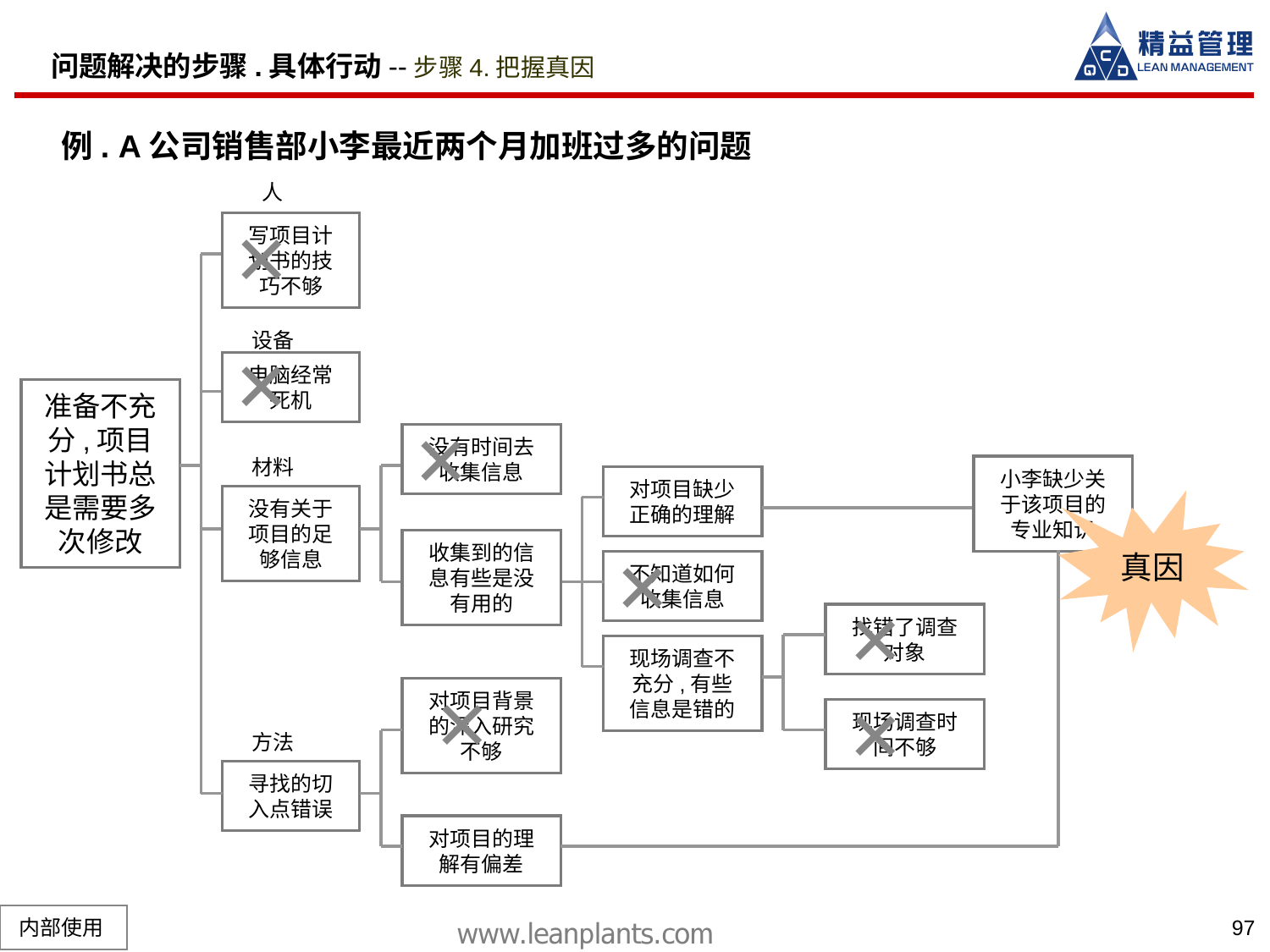

问题解决的步骤.具体行动--步骤4.把握真因
例. A公司销售部小李最近两个月加班过多的问题
人
×
写项目计划书的技巧不够
电脑经常死机
没有关于项目的足够信息
寻找的切入点错误
×
设备
准备不充分,项目计划书总是需要多次修改
×
没有时间去收集信息
收集到的信息有些是没有用的
对项目背景的深入研究不够
对项目的理解有偏差
材料
小李缺少关于该项目的专业知识
找错了调查对象
现场调查时间不够
对项目缺少正确的理解
不知道如何收集信息
现场调查不充分,有些信息是错的
真因
×
×
×
×
方法
内部使用